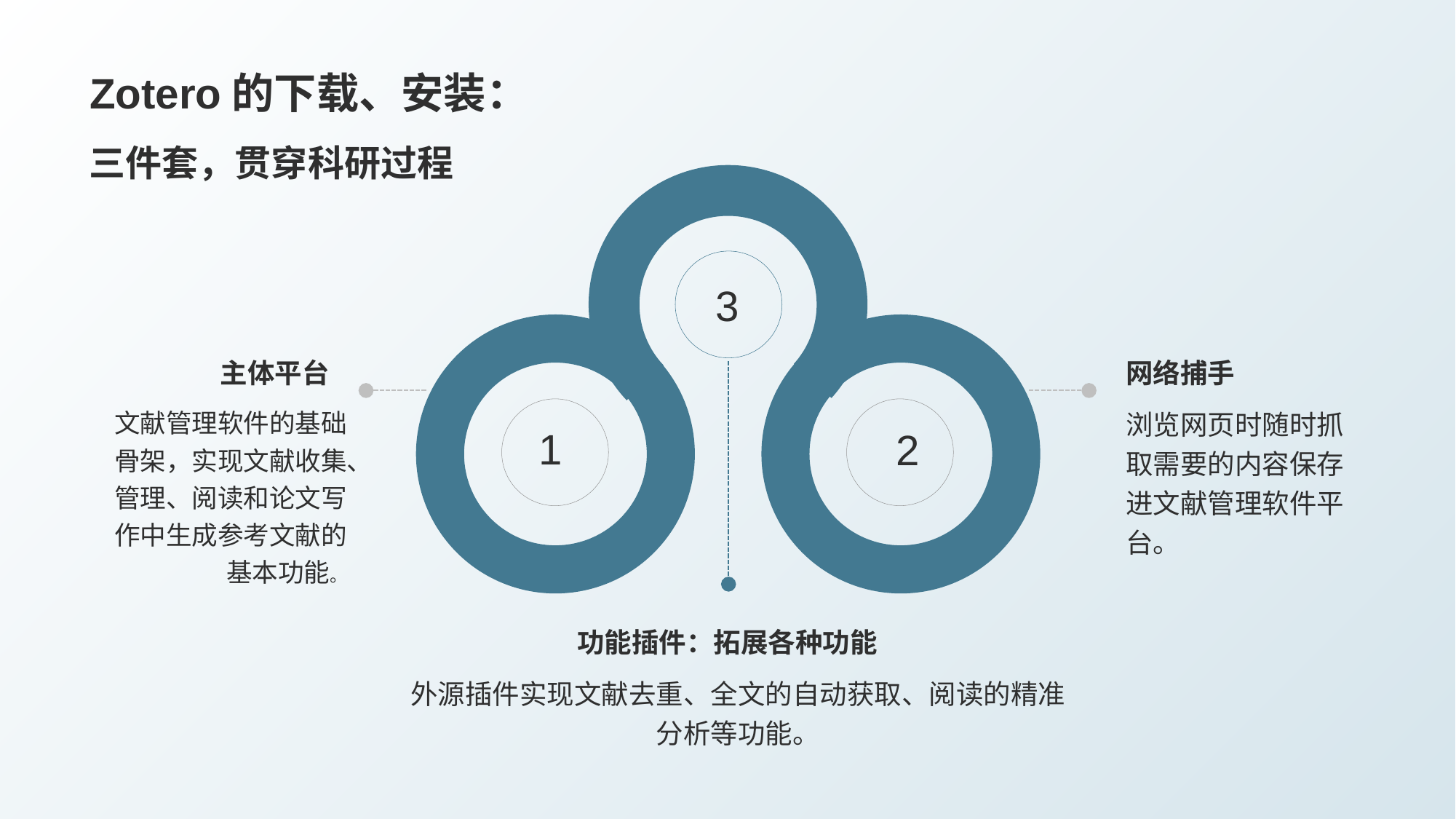

# Zotero的下载、安装：
三件套，贯穿科研过程

功能插件：拓展各种功能
外源插件实现文献去重、全文的自动获取、阅读的精准分析等功能。

主体平台
文献管理软件的基础骨架，实现文献收集、管理、阅读和论文写作中生成参考文献的基本功能。

网络捕手
浏览网页时随时抓取需要的内容保存进文献管理软件平台。

3
1
2